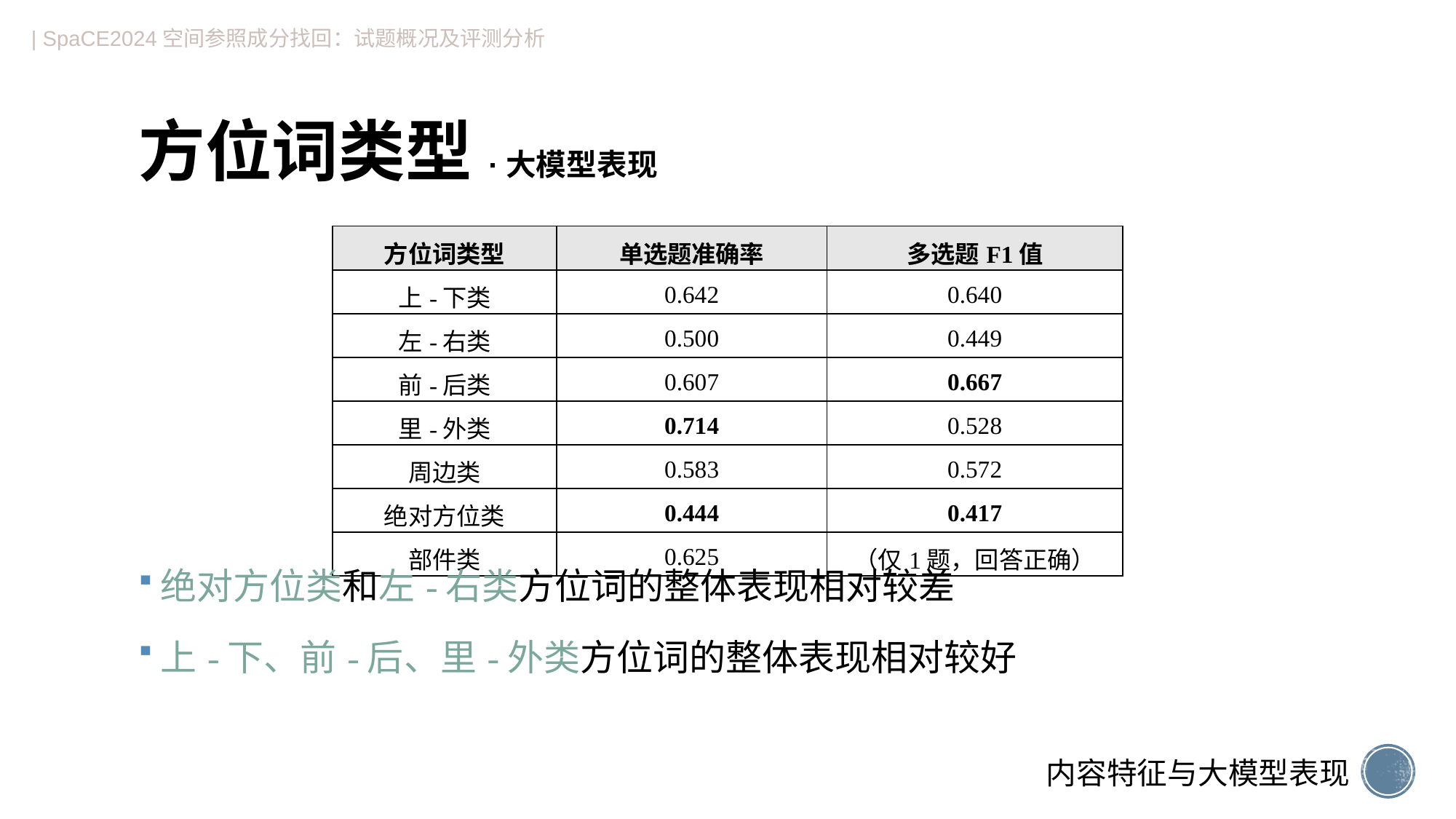

| SpaCE2024空间参照成分找回：试题概况及评测分析
# 方位词类型·大模型表现
| 方位词类型 | 单选题准确率 | 多选题F1值 |
| --- | --- | --- |
| 上-下类 | 0.642 | 0.640 |
| 左-右类 | 0.500 | 0.449 |
| 前-后类 | 0.607 | 0.667 |
| 里-外类 | 0.714 | 0.528 |
| 周边类 | 0.583 | 0.572 |
| 绝对方位类 | 0.444 | 0.417 |
| 部件类 | 0.625 | （仅1题，回答正确） |

绝对方位类和左-右类方位词的整体表现相对较差
上-下、前-后、里-外类方位词的整体表现相对较好
内容特征与大模型表现